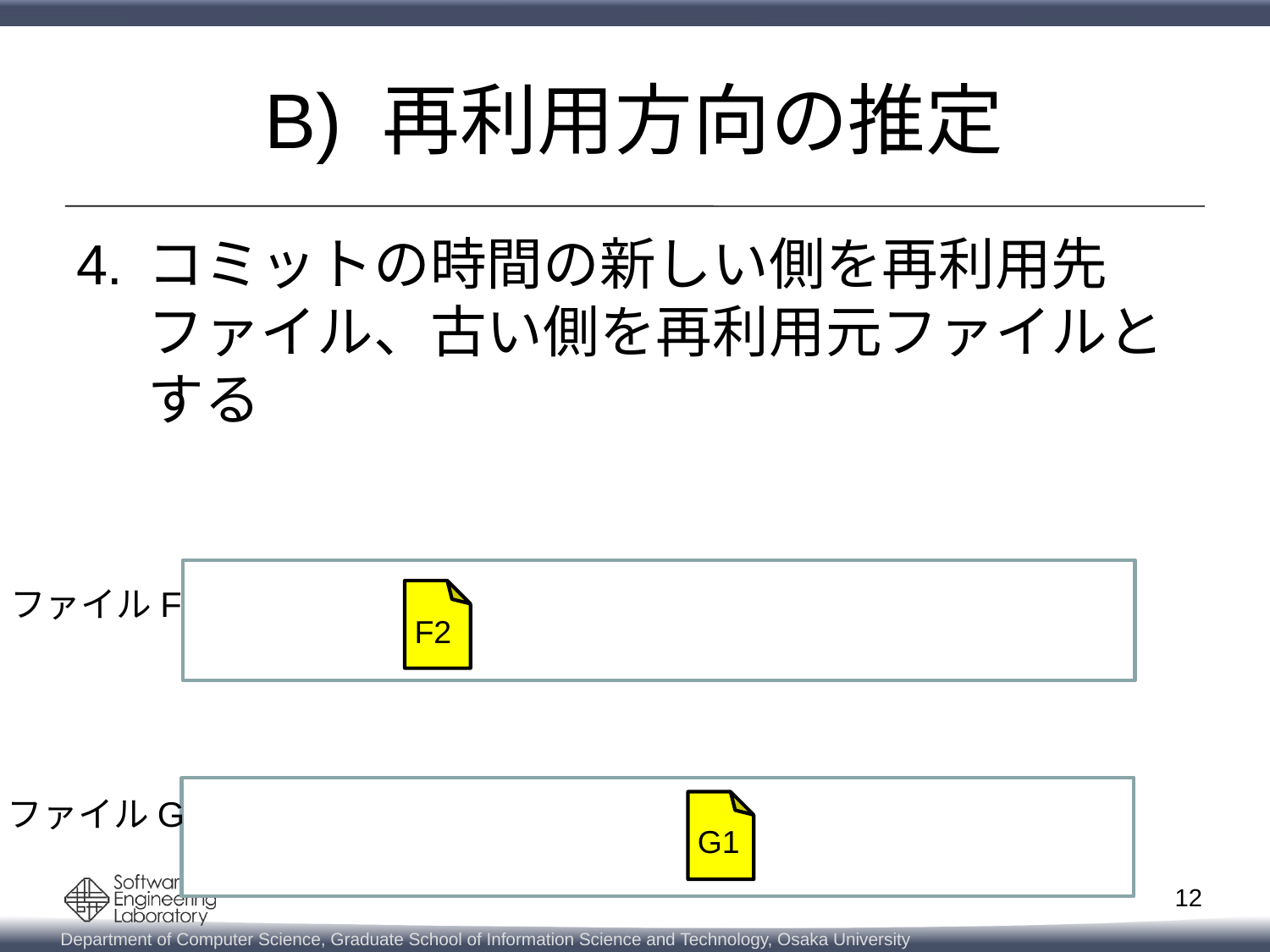

# B) 再利用方向の推定
コミットの時間の新しい側を再利用先ファイル、古い側を再利用元ファイルとする

ファイルF

F2

ファイルG

G1
12